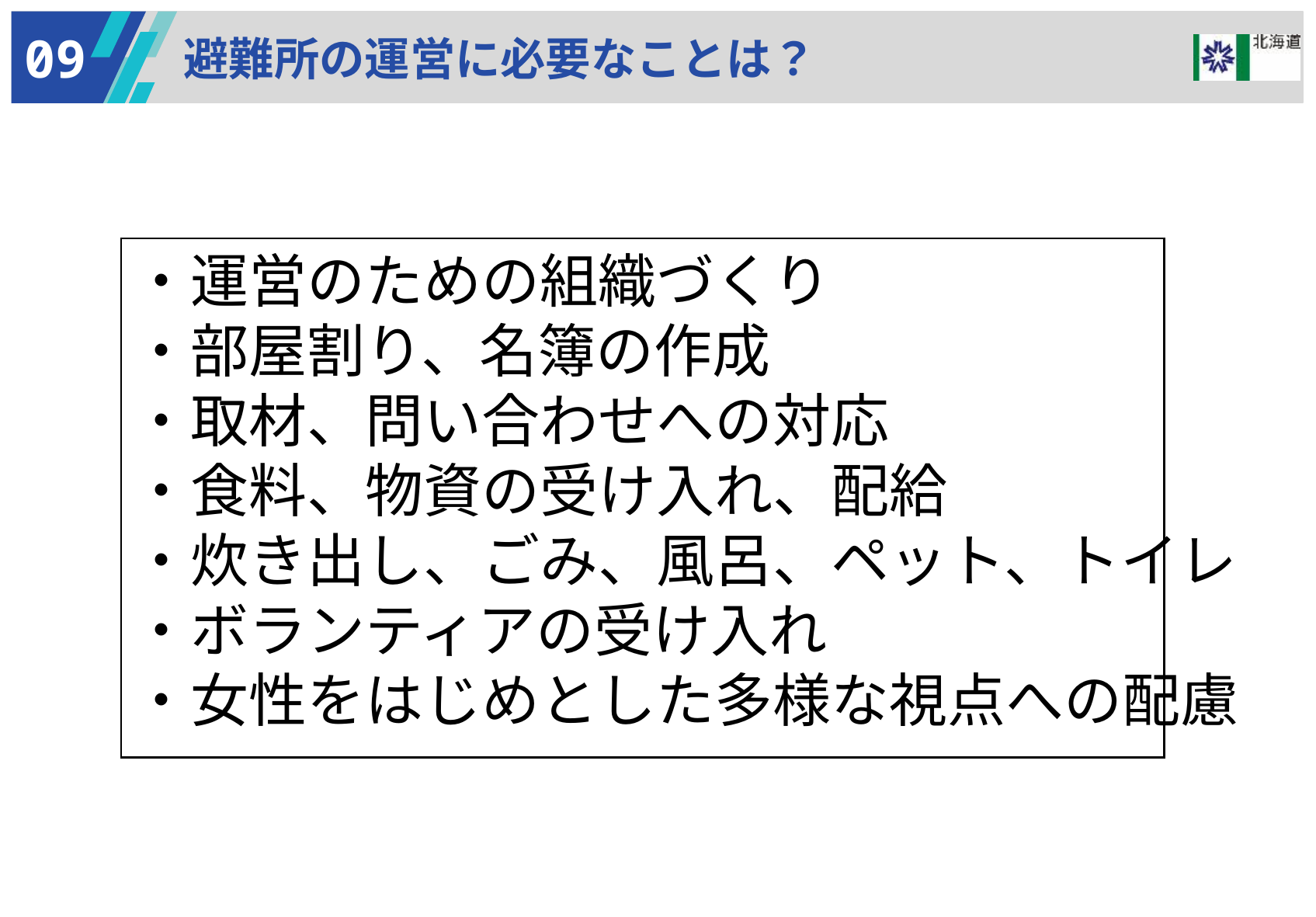

09
避難所の運営に必要なことは？
・運営のための組織づくり
・部屋割り、名簿の作成
・取材、問い合わせへの対応
・食料、物資の受け入れ、配給
・炊き出し、ごみ、風呂、ペット、トイレ
・ボランティアの受け入れ
・女性をはじめとした多様な視点への配慮